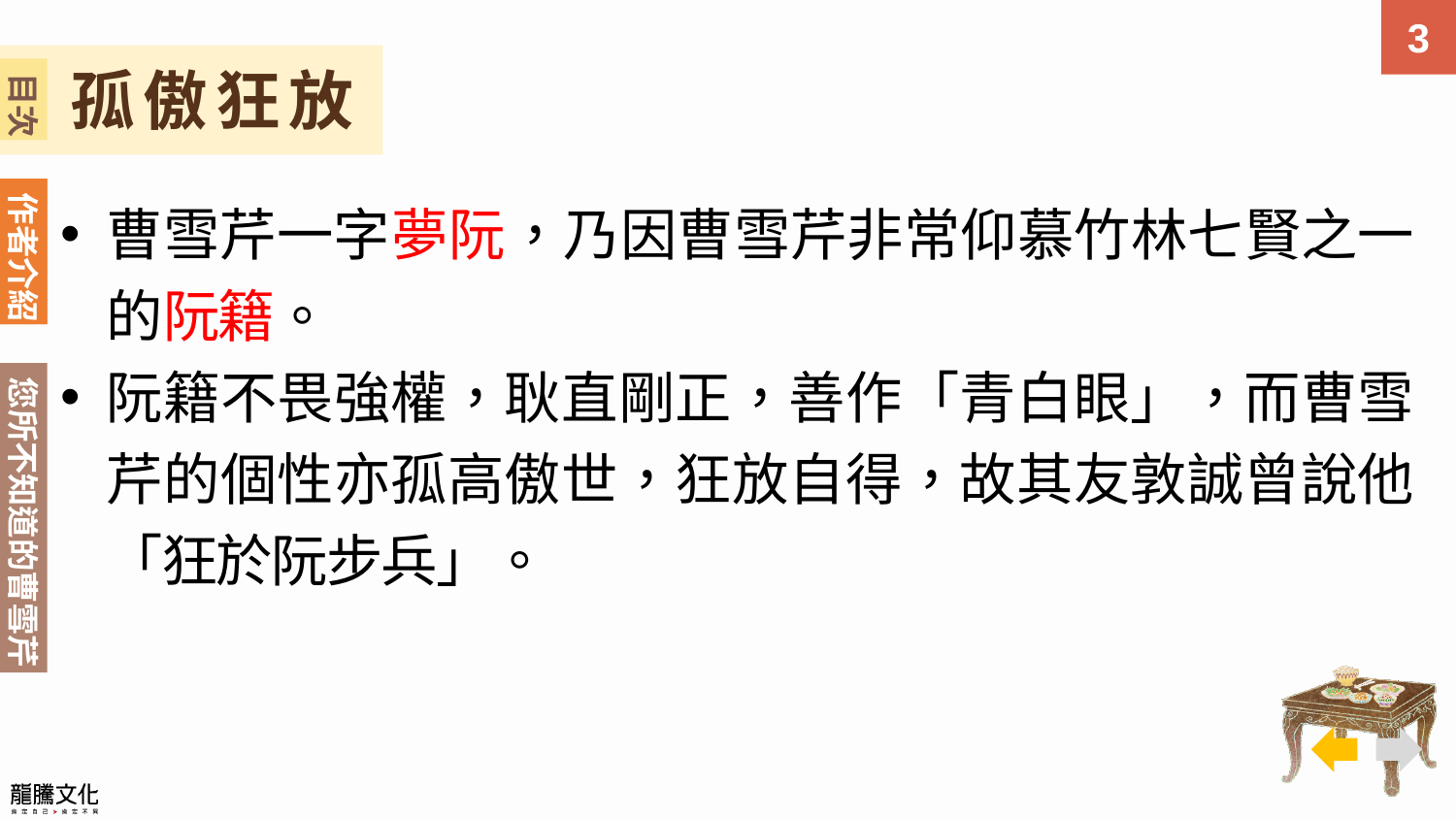

孤傲狂放
目次
作者介紹
曹雪芹一字夢阮，乃因曹雪芹非常仰慕竹林七賢之一的阮籍。
阮籍不畏強權，耿直剛正，善作「青白眼」，而曹雪芹的個性亦孤高傲世，狂放自得，故其友敦誠曾說他「狂於阮步兵」。
您所不知道的曹雪芹